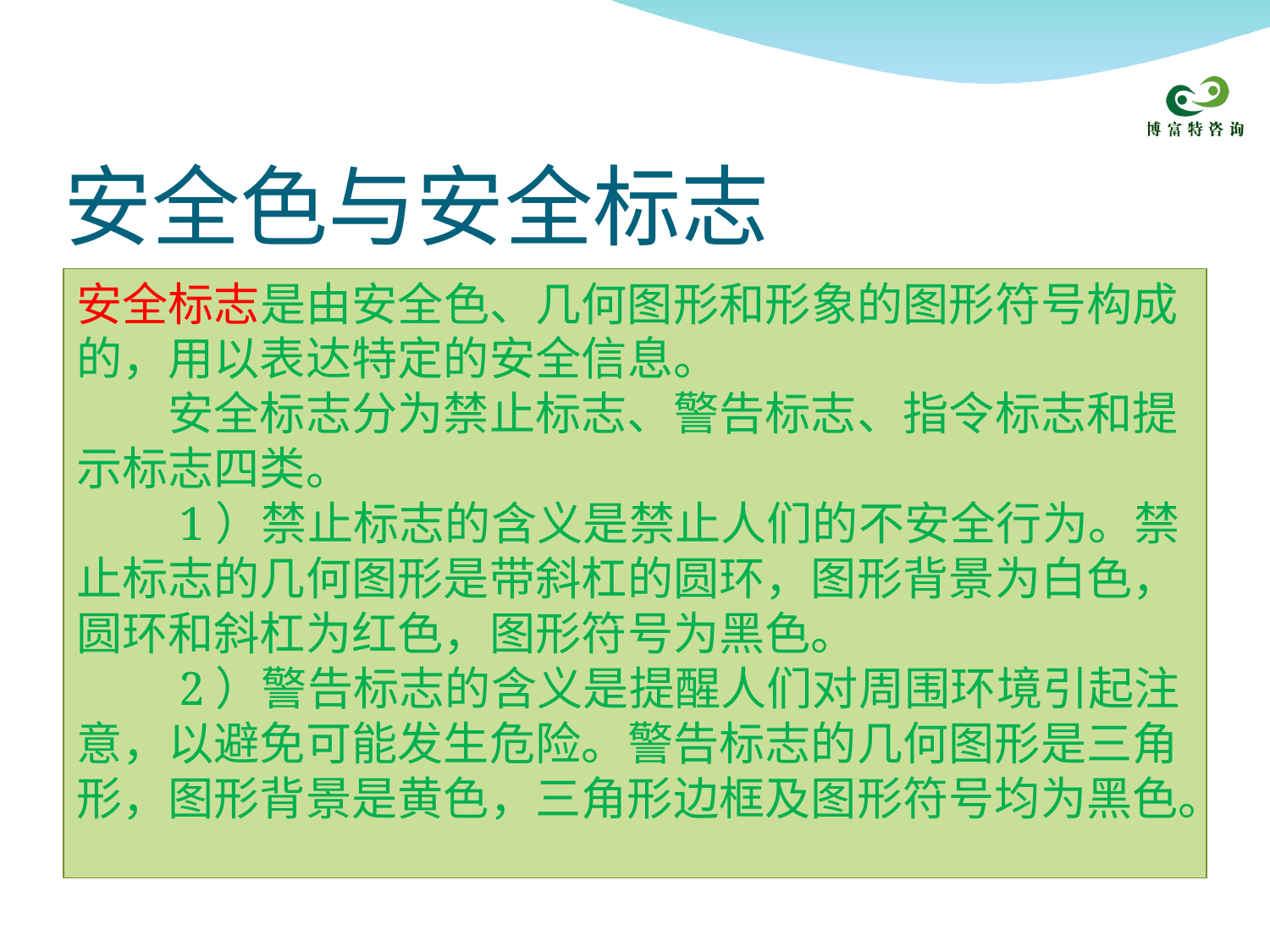

安全色与安全标志
安全标志是由安全色、几何图形和形象的图形符号构成的，用以表达特定的安全信息。
　　安全标志分为禁止标志、警告标志、指令标志和提示标志四类。
　　1）禁止标志的含义是禁止人们的不安全行为。禁止标志的几何图形是带斜杠的圆环，图形背景为白色，圆环和斜杠为红色，图形符号为黑色。
　　2）警告标志的含义是提醒人们对周围环境引起注意，以避免可能发生危险。警告标志的几何图形是三角形，图形背景是黄色，三角形边框及图形符号均为黑色。